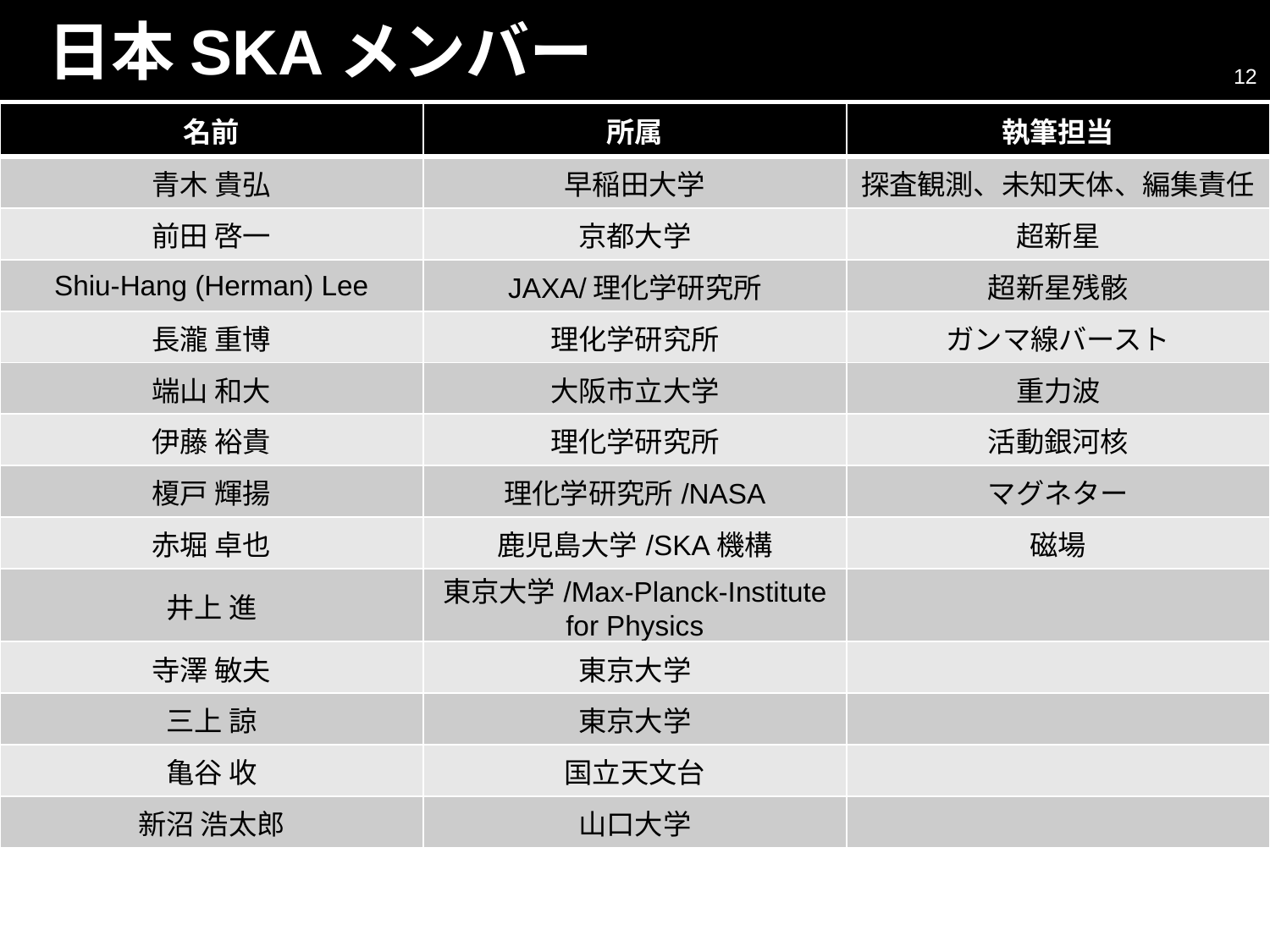

# 日本SKAメンバー
12
| 名前 | 所属 | 執筆担当 |
| --- | --- | --- |
| 青木 貴弘 | 早稲田大学 | 探査観測、未知天体、編集責任 |
| 前田 啓一 | 京都大学 | 超新星 |
| Shiu-Hang (Herman) Lee | JAXA/理化学研究所 | 超新星残骸 |
| 長瀧 重博 | 理化学研究所 | ガンマ線バースト |
| 端山 和大 | 大阪市立大学 | 重力波 |
| 伊藤 裕貴 | 理化学研究所 | 活動銀河核 |
| 榎戸 輝揚 | 理化学研究所/NASA | マグネター |
| 赤堀 卓也 | 鹿児島大学/SKA機構 | 磁場 |
| 井上 進 | 東京大学/Max-Planck-Institute for Physics |  |
| 寺澤 敏夫 | 東京大学 |  |
| 三上 諒 | 東京大学 |  |
| 亀谷 收 | 国立天文台 |  |
| 新沼 浩太郎 | 山口大学 |  |